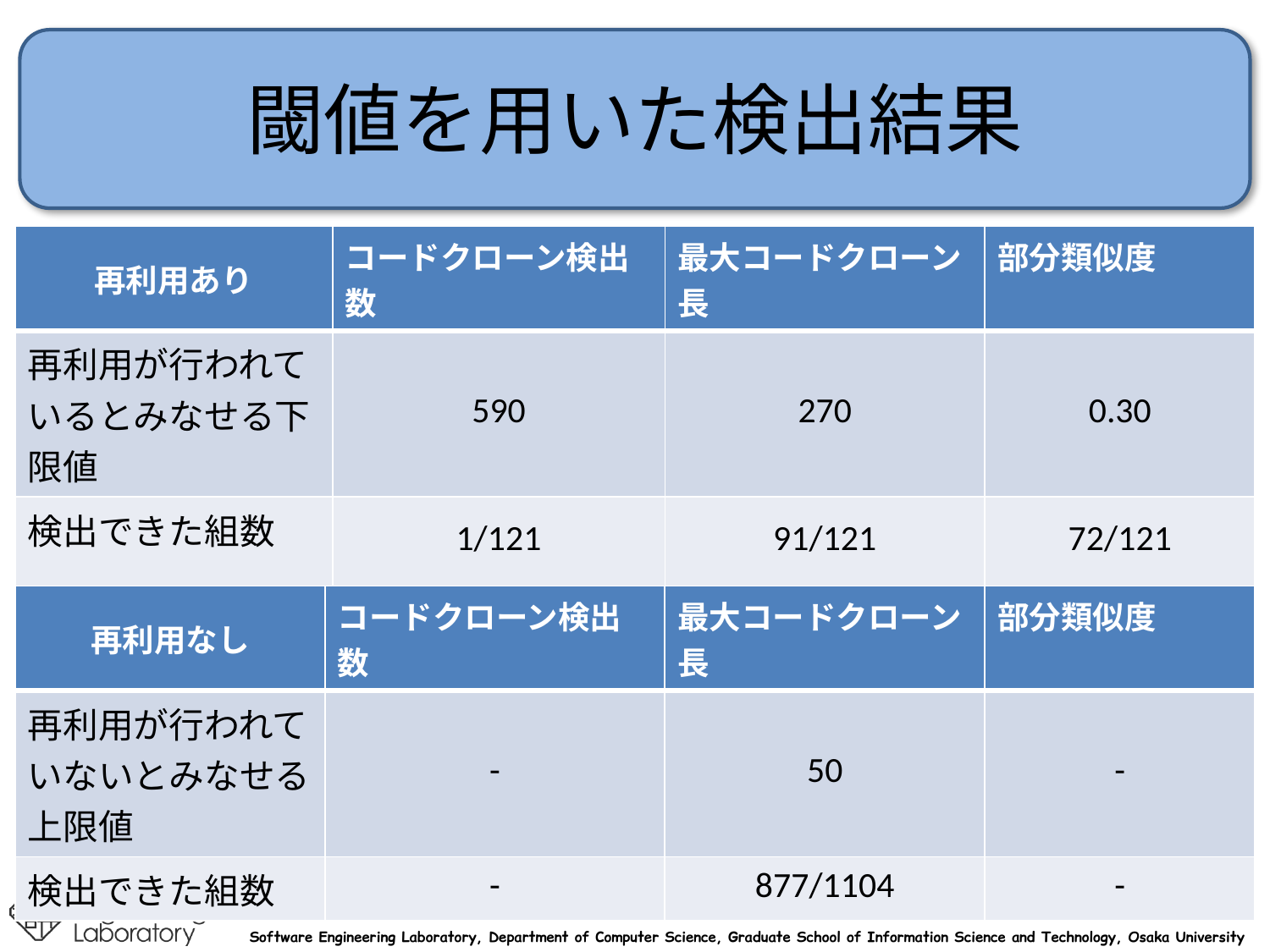

# 閾値を用いた検出結果
| 再利用あり | コードクローン検出数 | 最大コードクローン長 | 部分類似度 |
| --- | --- | --- | --- |
| 再利用が行われているとみなせる下限値 | 590 | 270 | 0.30 |
| 検出できた組数 | 1/121 | 91/121 | 72/121 |
| 再利用なし | コードクローン検出数 | 最大コードクローン長 | 部分類似度 |
| --- | --- | --- | --- |
| 再利用が行われていないとみなせる上限値 | - | 50 | - |
| 検出できた組数 | - | 877/1104 | - |
79
2011/7/6-公聴会
Yuki Manabe